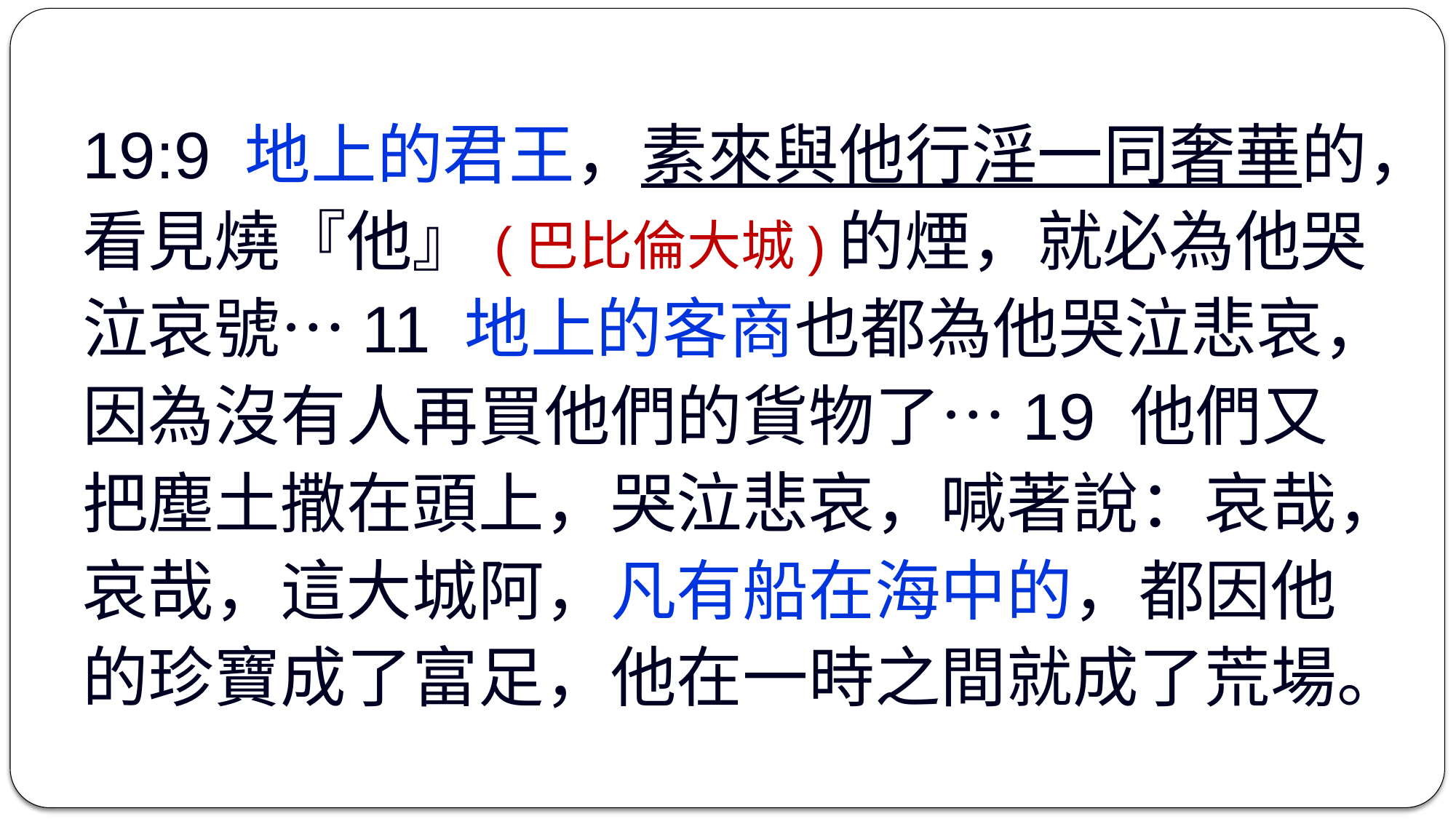

19:9 地上的君王，素來與他行淫一同奢華的，看見燒『他』(巴比倫大城)的煙，就必為他哭泣哀號…11 地上的客商也都為他哭泣悲哀，因為沒有人再買他們的貨物了…19 他們又把塵土撒在頭上，哭泣悲哀，喊著說：哀哉，哀哉，這大城阿，凡有船在海中的，都因他的珍寶成了富足，他在一時之間就成了荒場。